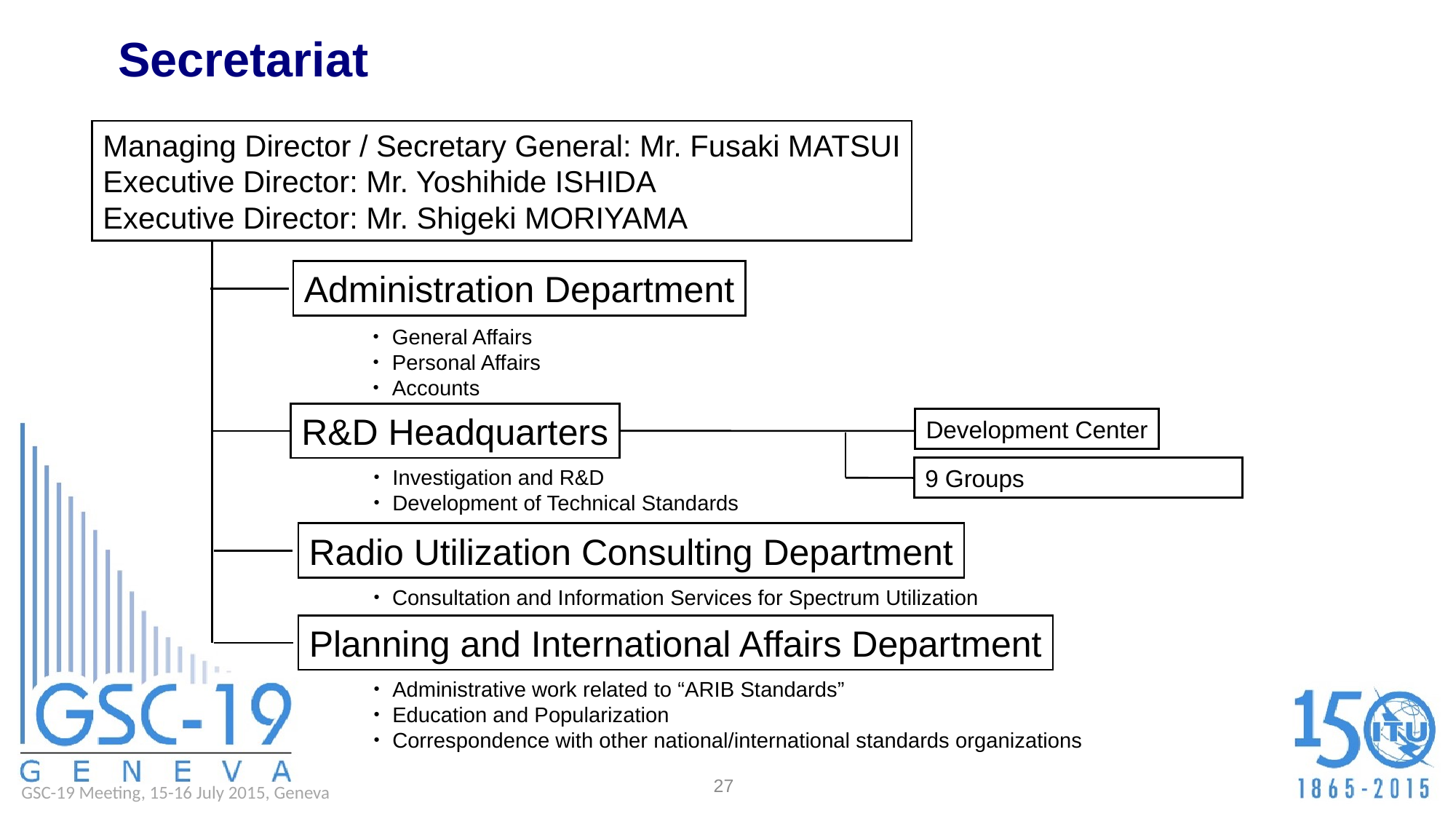

Secretariat
Managing Director / Secretary General: Mr. Fusaki MATSUI
Executive Director: Mr. Yoshihide ISHIDA
Executive Director: Mr. Shigeki MORIYAMA
Administration Department
・General Affairs
・Personal Affairs
・Accounts
R&D Headquarters
Development Center
9 Groups
・Investigation and R&D
・Development of Technical Standards
Radio Utilization Consulting Department
・Consultation and Information Services for Spectrum Utilization
Planning and International Affairs Department
・Administrative work related to “ARIB Standards”
・Education and Popularization
・Correspondence with other national/international standards organizations
27